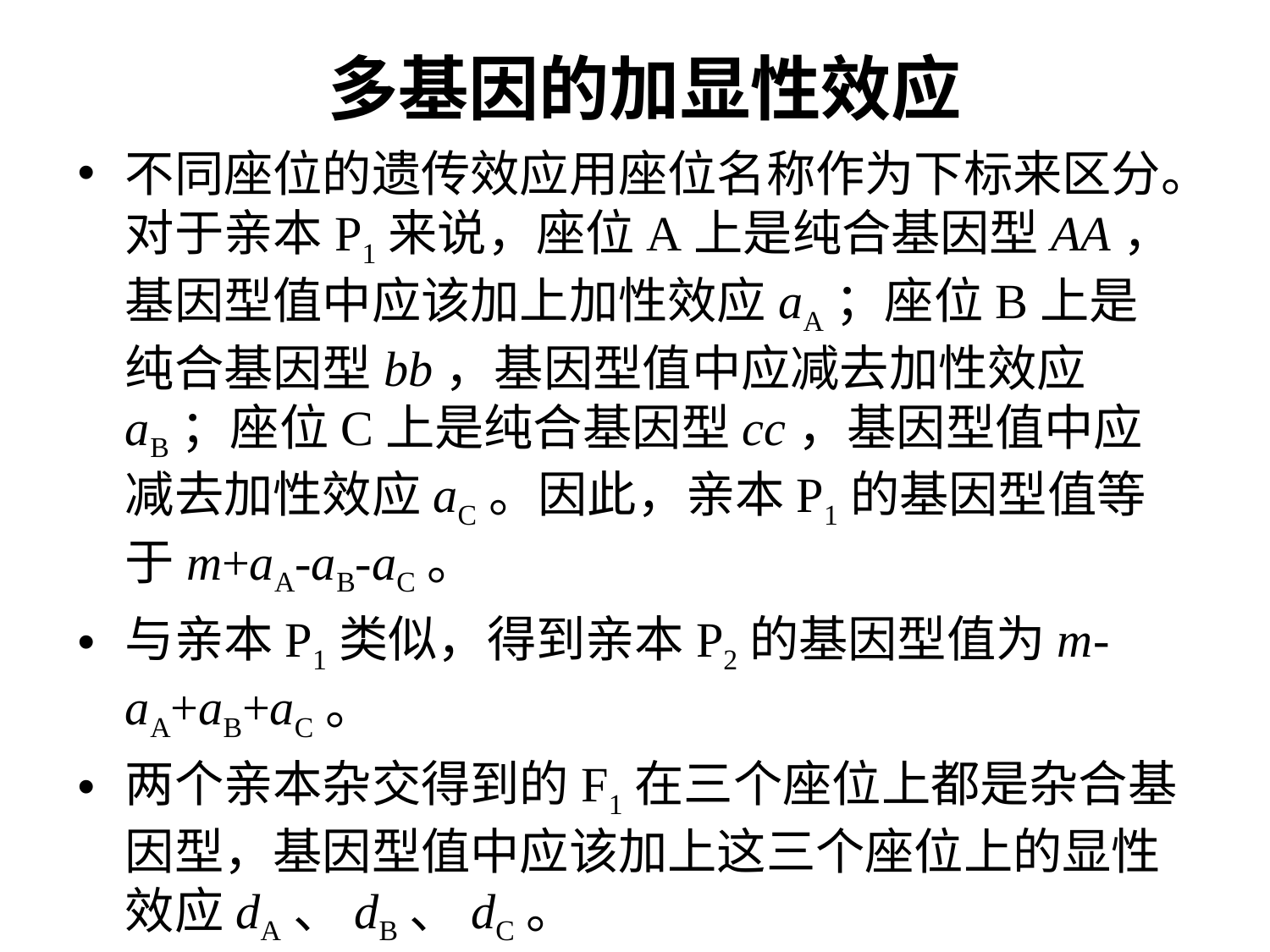

# 多基因的加显性效应
不同座位的遗传效应用座位名称作为下标来区分。对于亲本P1来说，座位A上是纯合基因型AA，基因型值中应该加上加性效应aA；座位B上是纯合基因型bb，基因型值中应减去加性效应aB；座位C上是纯合基因型cc，基因型值中应减去加性效应aC。因此，亲本P1的基因型值等于m+aA-aB-aC。
与亲本P1类似，得到亲本P2的基因型值为m-aA+aB+aC。
两个亲本杂交得到的F1在三个座位上都是杂合基因型，基因型值中应该加上这三个座位上的显性效应dA、dB、dC。